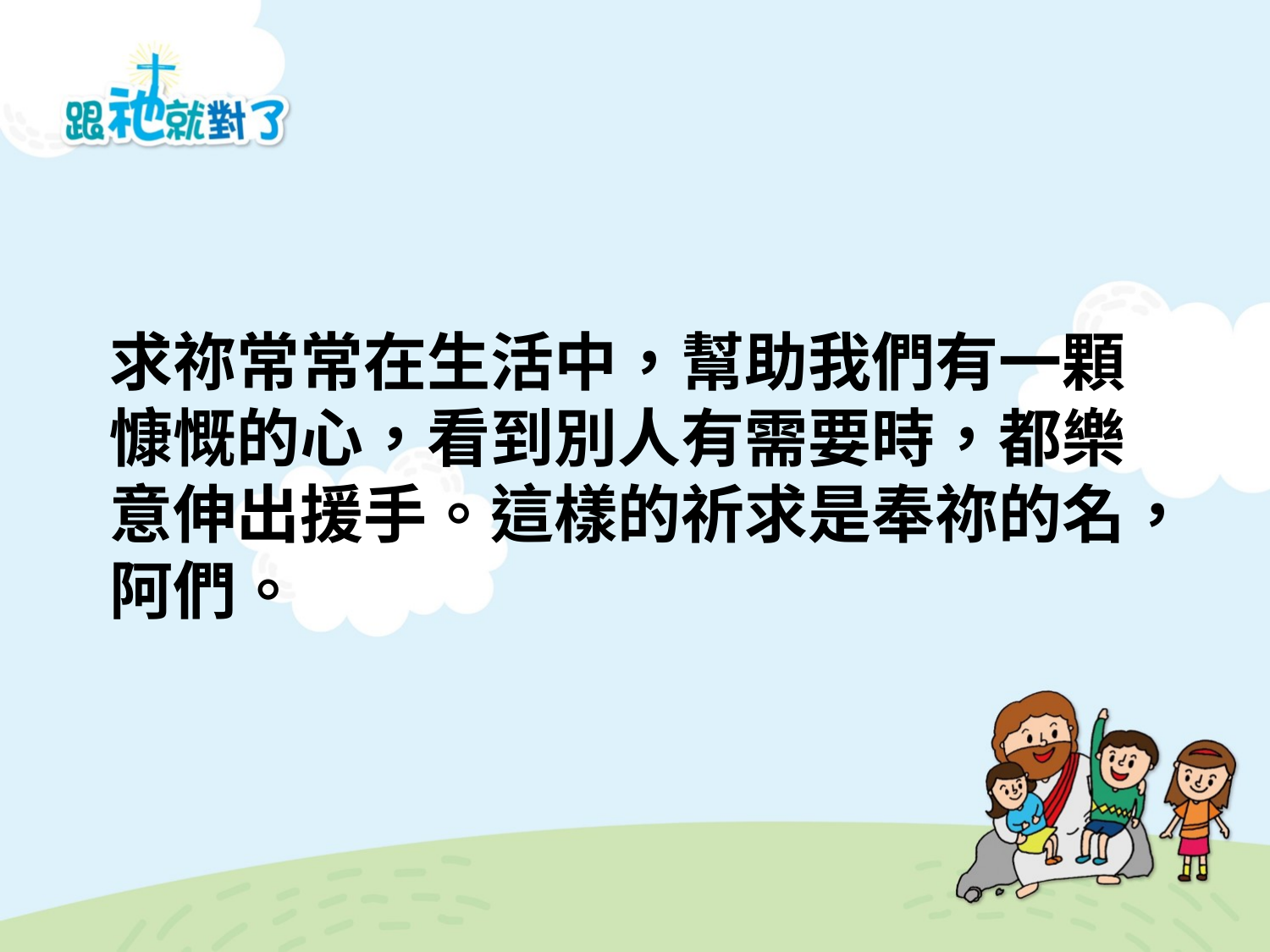

求祢常常在生活中，幫助我們有一顆慷慨的心，看到別人有需要時，都樂意伸出援手。這樣的祈求是奉祢的名，阿們。